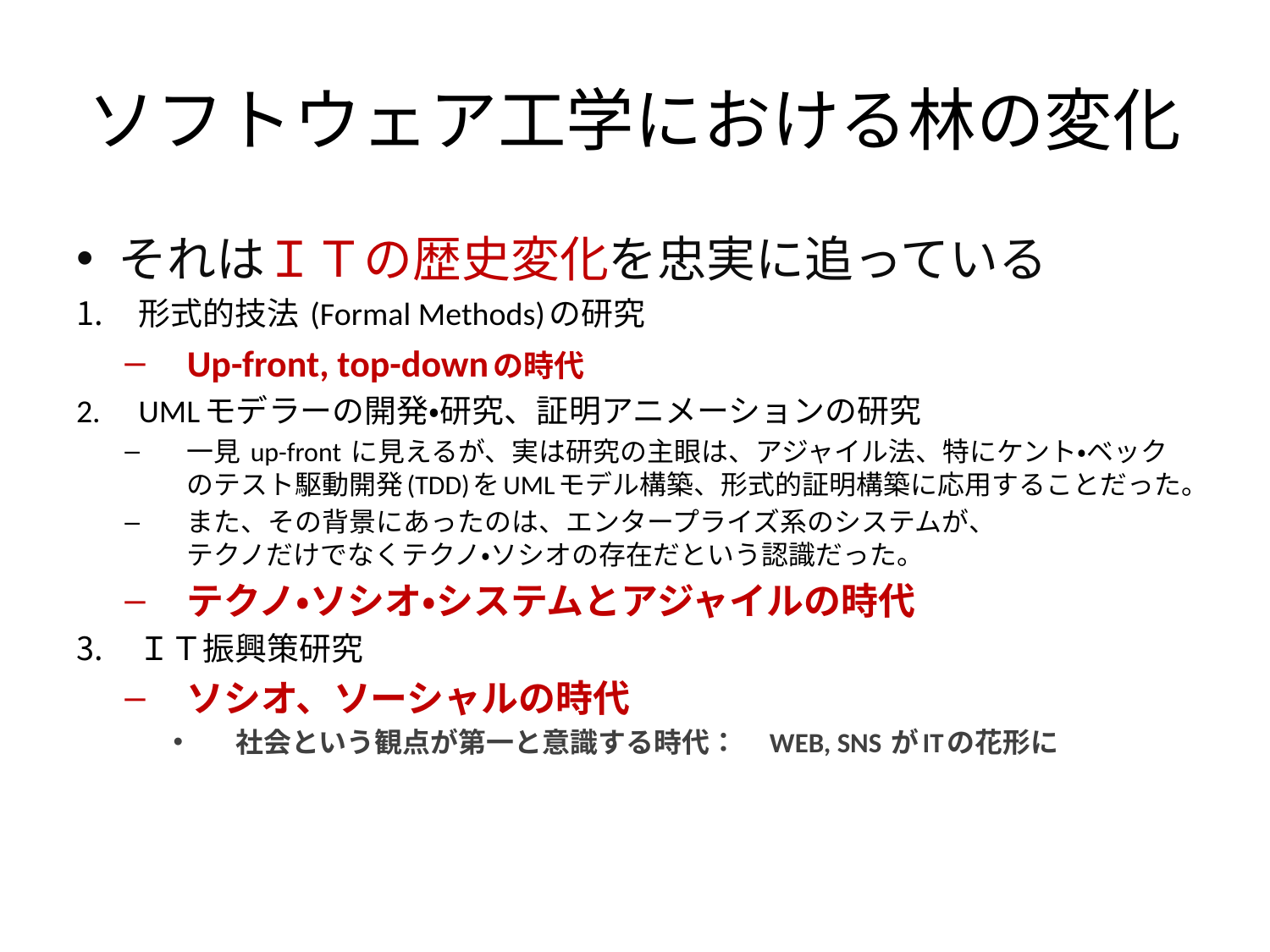

# ソフトウェア工学における林の変化
それはＩＴの歴史変化を忠実に追っている
形式的技法 (Formal Methods)の研究
Up-front, top-downの時代
UMLモデラーの開発・研究、証明アニメーションの研究
一見 up-front に見えるが、実は研究の主眼は、アジャイル法、特にケント・ベックのテスト駆動開発(TDD)をUMLモデル構築、形式的証明構築に応用することだった。
また、その背景にあったのは、エンタープライズ系のシステムが、
テクノだけでなくテクノ・ソシオの存在だという認識だった。
テクノ・ソシオ・システムとアジャイルの時代
ＩＴ振興策研究
ソシオ、ソーシャルの時代
社会という観点が第一と意識する時代：　WEB, SNS がITの花形に